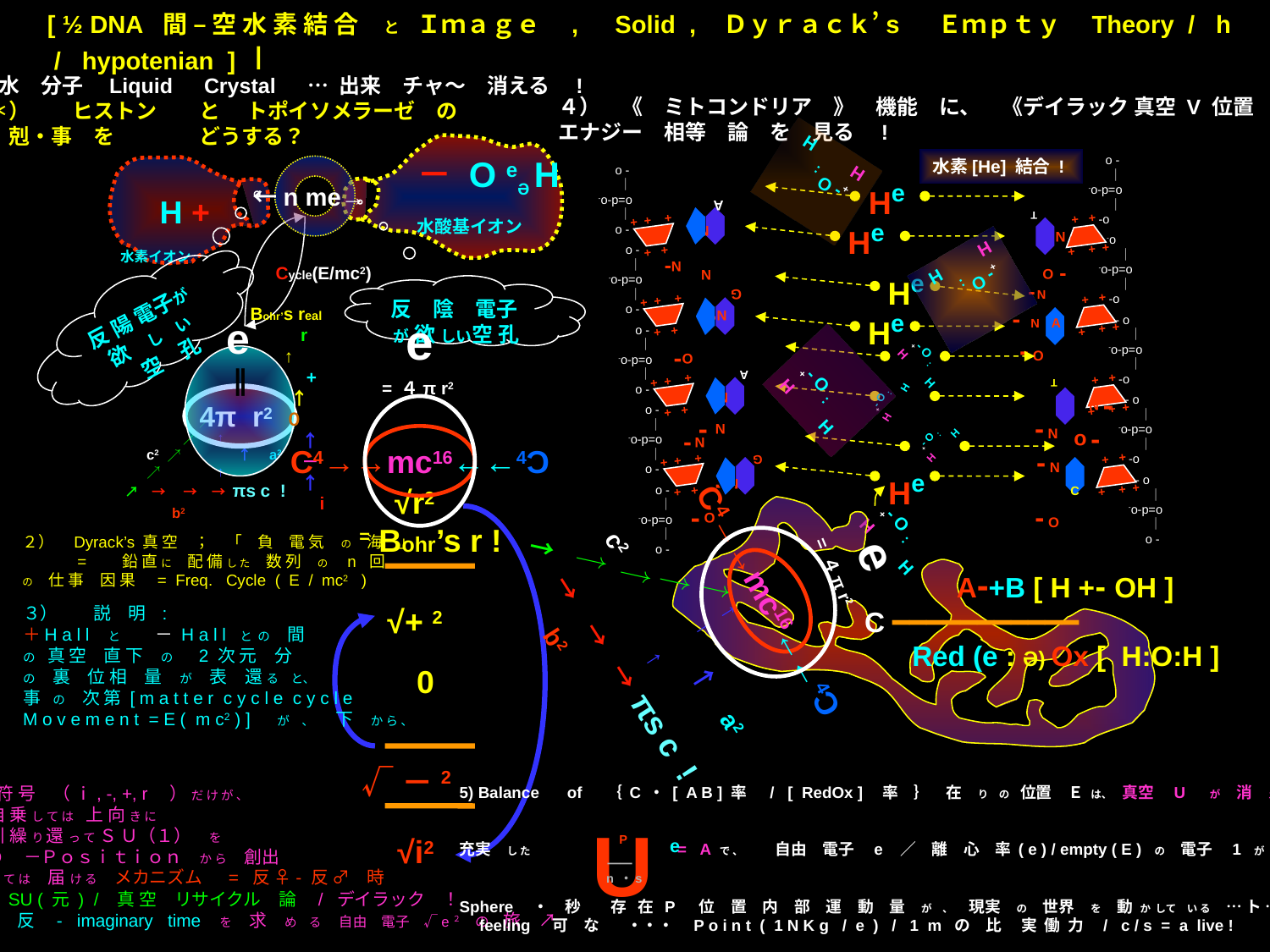

[ ½ DNA  間 – 空 水 素 結 合　と   Ｉｍａｇｅ　,　Solid  ,   Ｄｙｒａｃｋ’s 　Ｅｍｐｔｙ　Theory  /   h  /   hypotenian  ]  Ⅰ
水　分子　Liquid　Crystal 　…  出来　チャ～　消える　!
特＊）　　ヒストン　　と　 トポイソメラーゼ　の
相　剋・事　を　　　　どうする？
４）　《　ミトコンドリア　》　機能　に、　《デイラック 真空 V 位置　》
エナジー　相等　論　を　見る　!

－ O eƏ H
水酸基イオン
      o -
　　｜
 -o-p=o
　　｜
    -o

 +- O :
H         H
水素[He] 結合 !

　　←n me→
      o -
　　｜
 -o-p=o
　　｜
      o -
 He
　H +
水素イオン

 He

                     N-

             N-
　　　　       A

      -o
　　｜
 -o-p=o
　　｜
    -o
    +  +    +

   +   +
    +  +    +

   +   +

       - O

  - N
　　　　 T

      o -
　　｜
 -o-p=o
　　｜
      o -

 +- O :
H         H
 He
　Cycle(E/mc2)

反 陽 電子が　欲　し　い　空　孔
反　陰　電子
が 欲 しい空 孔

# [ ½ DNA  間 –  空 水 素 結 合　と ,　 Solid  Ｄｙｒａｃｋ’s Ｅｍｐｔｙ　Theory/ h /  hypotenian  ]  Ⅰ
 Bohr’s real
　　    r
        ↑
　　 　+
      　↑
         ０
　　　 ↑
　　　 －
　　　 ↑
　　　　i
 He

   - o
　　｜
 -o-p=o
　　｜
    -o
                       O-

             N-
　　　　       G
 　   N

    +  +    +

   +   +
    +  +    +

   +   +
      o -
　　｜
 -o-p=o
　　｜
      o -
          - N
  -  N   Ａ
- O

 +- O :
H         H
 e
∥

 +- O :
H         H

 +- O :
H         H

   - o
　　｜
 -o-p=o
　　｜
    -o
                          N -

             N -
　　　　       A

4π  r2
    +  +    +

   +   +
    +  +    +

   +   +

      o -
　　｜
 -o-p=o
　　｜
      o -
       - o
         - N
　　　　 T

e
= ４π r2

 +- O :
H         H
                    ↗ ↑
                ↗     ↑
       c2  ↗ 　　　  ↑　a2
       ↗              ↑
  ↗    →　→　→ πs c  !
           b2
 C4→→mc16←←4Ɔ

 He

   - o
　　｜
 -o-p=o
　　｜
      o -

                     O -
             N -
　　　　       G
 　           N -

   - N
 - N
      C
    - O

    +  +    +

   +   +

    +  +    +

   +   +
      o -
　　｜
 -o-p=o
　　｜
      o -

    √r2
= Bohr’s r !

 +- O :
H         H

２）　Dyrack’s 真 空　；　「　負　電 気　の　海　」
　　　 =　　鉛 直 に　配 備 し た　数 列　の　n  回
の　仕 事　因 果     =  Freq.   Cycle  (  E  /  mc2   )
e
= ４π r2

                    ↗ ↑
                ↗     ↑
       c2  ↗ 　　　  ↑　a2
       ↗              ↑
  ↗    →　→　→ πs c  !
           b2
　         A-+B [ H +- OH ]
C ━━━━━━━━━━━
　  Red (e : Ə) Ox [  H:O:H ]

 C4→→mc16←←4Ɔ
 √+ 2
３）　　説　明   :
＋H a l l   と　　－ H a l l  と  の　間
の　真 空　直 下　の　 2 次 元　分
の　裏　位 相　量　が　表　還 る　と、
事　の　次 第 [ m a t t e r  c y c l e  c y c l e
M o v e m e n t  = E (  m c2 ) ] 　が　、　 下　か ら 、

 0

 √－2
 符 号　（ ⅰ, -, +, r　） だ け が 、
自 乗 し て は　上 向 き に
引 繰 り 還 っ て Ｓ Ｕ（１）　を
O　－Ｐｏｓｉｔｉｏｎ　か ら　創出
し て は　届 け る　メカニズム 　=  反 ♀- 反 ♂　時
=  SU ( 元 )  /   真 空　リサイクル　論　/  デイラック　！
=   反　-   imaginary   time   を　求　め　る　 自由　電子　√e２　の　旅　↗
5) Balance 　of 　｛ C ・ [  A B ] 率　 /   [  RedOx ]　率　｝　在　り　の　位置　Ｅ  は、　真空　U 　が　消　え て 、

充実　し た　　　　　　　　　=   A で 、　　自由　電子　e   ／　離　心　率 ( e ) / empty ( E )  の　電子　1  が　球 :

Sphere　・　秒    　存   在  P 　位　置　内　部　運　動　量　が　、　現実　の　世界　を　動  か  して　い る　… ト …
　feeling    可　な　   ・・・　P o i n t  (  1 N K g   /  e  )   /   1  m  の　比　 実  働  力　/   c / s  =  a  live !
 　  P  ↷e
　 ━━
    n ・s

 U
 √i2